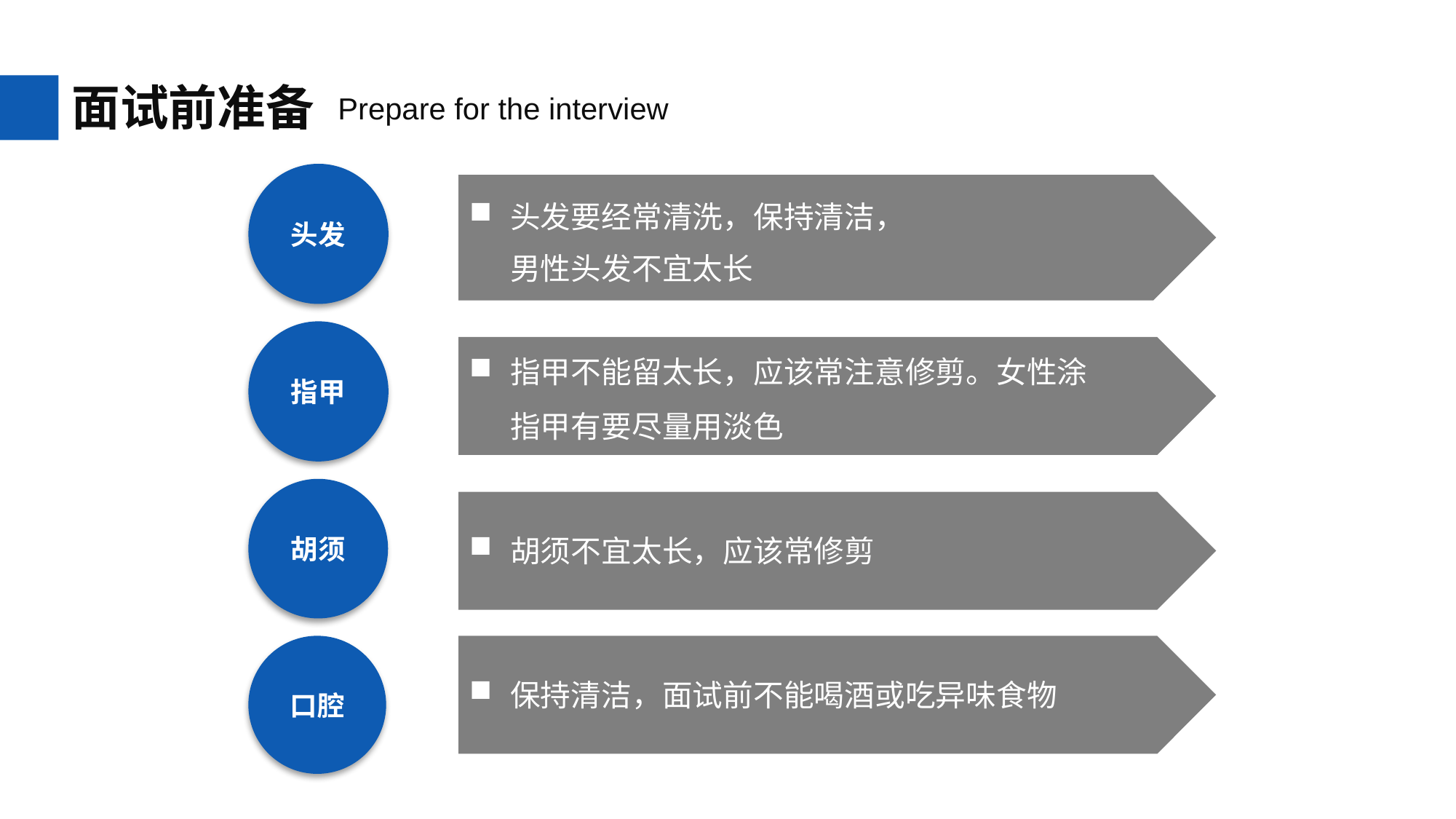

面试前准备

 Prepare for the interview

头发

头发要经常清洗，保持清洁，
     男性头发不宜太长
指甲
指甲不能留太长，应该常注意修剪。女性涂指甲有要尽量用淡色

胡须

胡须不宜太长，应该常修剪
口腔

保持清洁，面试前不能喝酒或吃异味食物